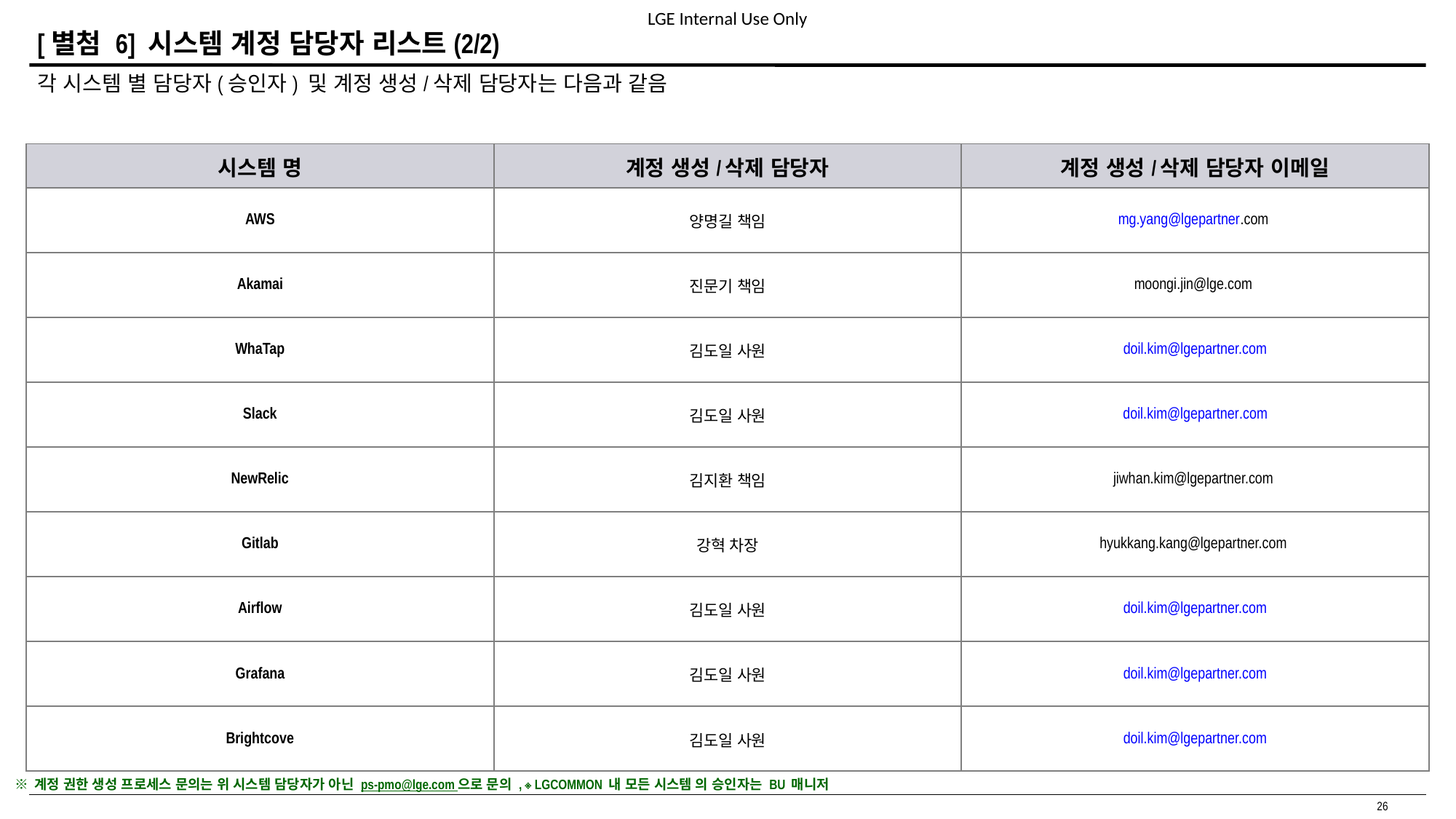

# [별첨 6] 시스템 계정 담당자 리스트(2/2)
각 시스템 별 담당자(승인자) 및 계정 생성/삭제 담당자는 다음과 같음
| 시스템 명 | 계정 생성/삭제 담당자 | 계정 생성/삭제 담당자 이메일 |
| --- | --- | --- |
| AWS | 양명길 책임 | mg.yang@lgepartner.com |
| Akamai | 진문기 책임 | moongi.jin@lge.com |
| WhaTap | 김도일 사원 | doil.kim@lgepartner.com |
| Slack | 김도일 사원 | doil.kim@lgepartner.com |
| NewRelic | 김지환 책임 | jiwhan.kim@lgepartner.com |
| Gitlab | 강혁 차장 | hyukkang.kang@lgepartner.com |
| Airflow | 김도일 사원 | doil.kim@lgepartner.com |
| Grafana | 김도일 사원 | doil.kim@lgepartner.com |
| Brightcove | 김도일 사원 | doil.kim@lgepartner.com |
※ 계정 권한 생성 프로세스 문의는 위 시스템 담당자가 아닌 ps-pmo@lge.com 으로 문의 , ※ LGCOMMON 내 모든 시스템 의 승인자는 BU 매니저
26